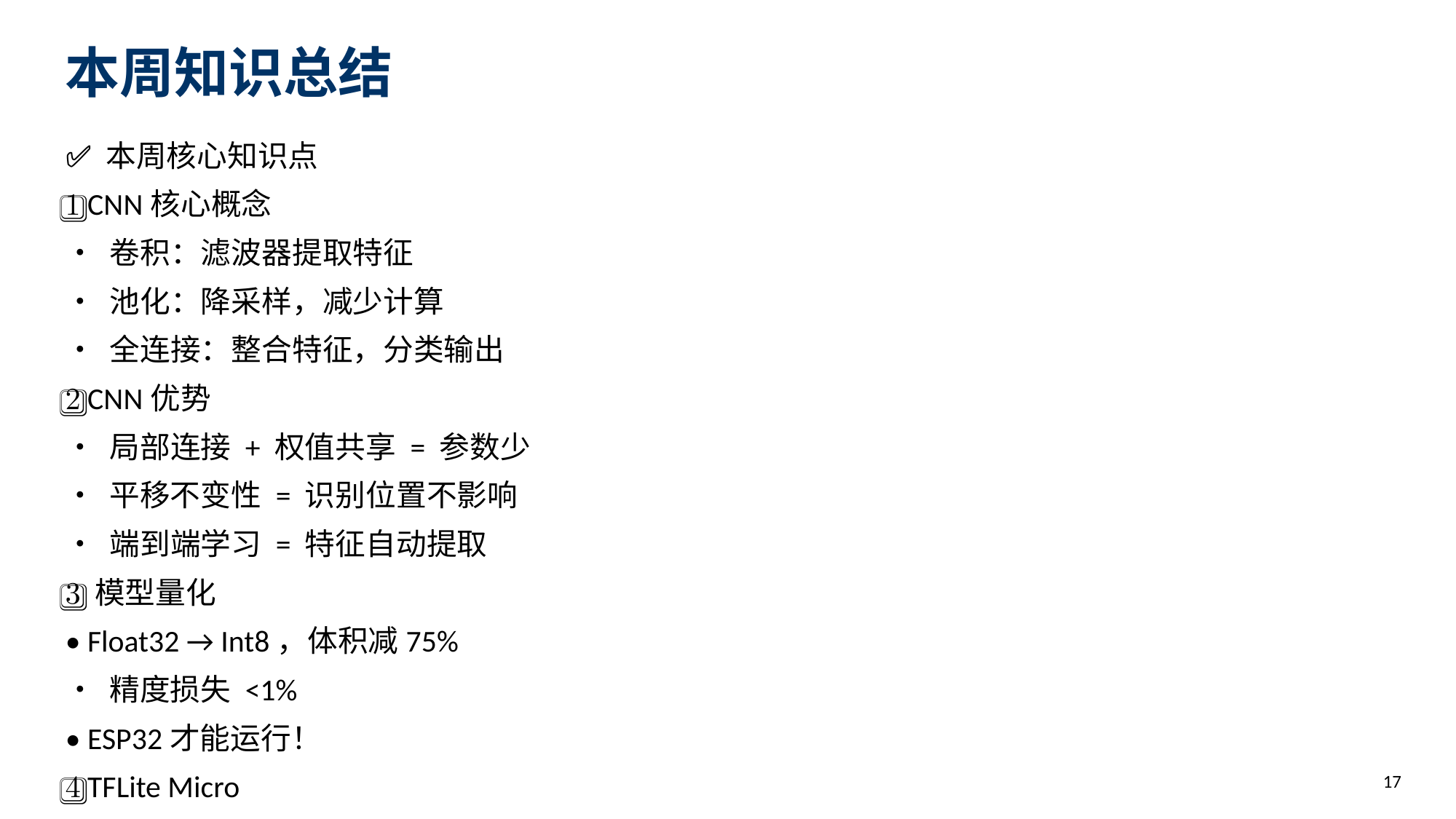

本周知识总结
✅ 本周核心知识点
1️⃣ CNN核心概念
• 卷积：滤波器提取特征
• 池化：降采样，减少计算
• 全连接：整合特征，分类输出
2️⃣ CNN优势
• 局部连接 + 权值共享 = 参数少
• 平移不变性 = 识别位置不影响
• 端到端学习 = 特征自动提取
3️⃣ 模型量化
• Float32 → Int8，体积减75%
• 精度损失 <1%
• ESP32才能运行！
4️⃣ TFLite Micro
• 嵌入式AI推理框架
• 支持ESP32/Arduino/STM32
• 流程：训练→转换→量化→部署
17